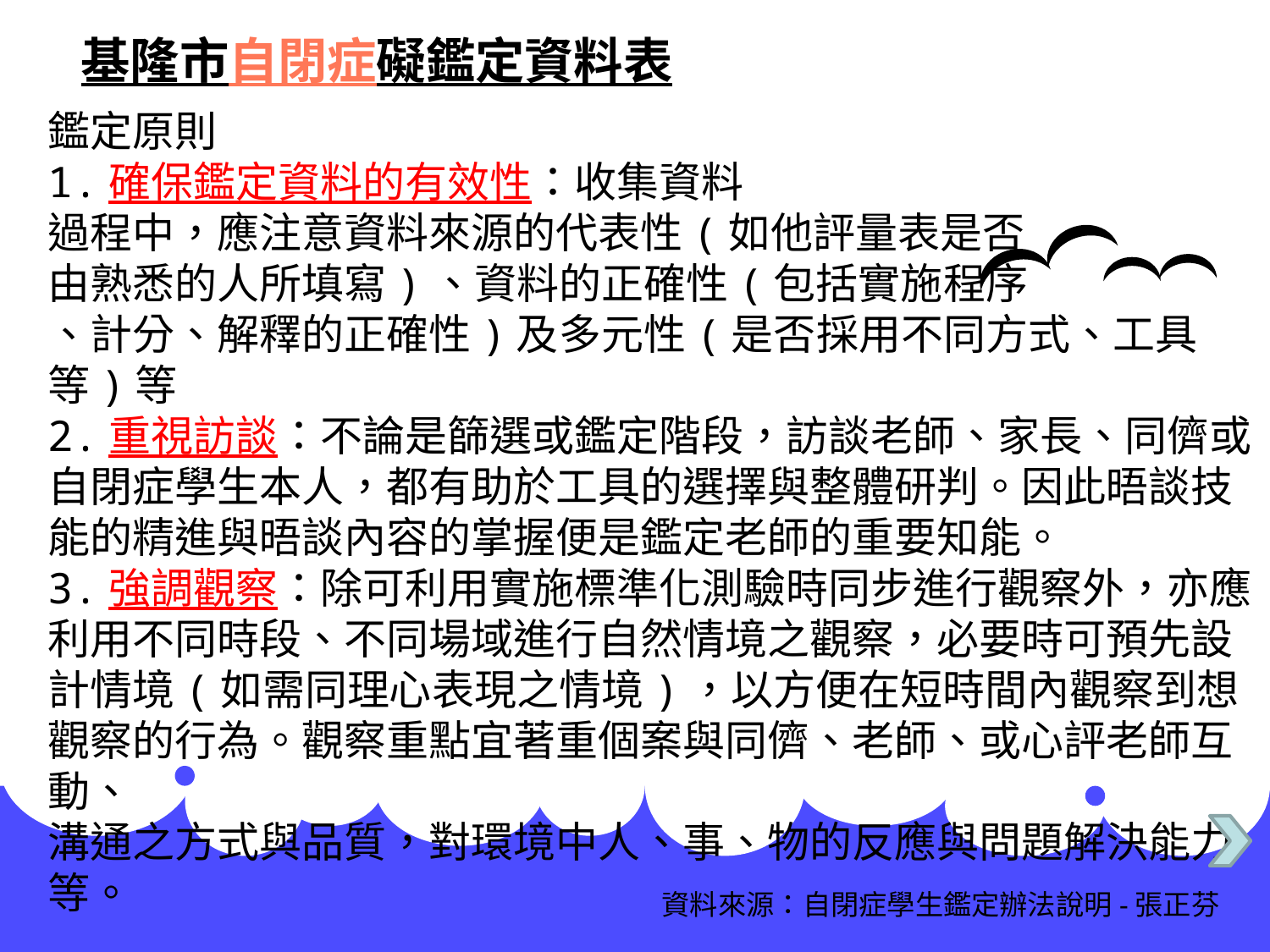

基隆市自閉症礙鑑定資料表
鑑定原則
1.確保鑑定資料的有效性：收集資料
過程中，應注意資料來源的代表性(如他評量表是否
由熟悉的人所填寫)、資料的正確性(包括實施程序
、計分、解釋的正確性)及多元性(是否採用不同方式、工具等)等
2.重視訪談：不論是篩選或鑑定階段，訪談老師、家長、同儕或自閉症學生本人，都有助於工具的選擇與整體研判。因此晤談技能的精進與晤談內容的掌握便是鑑定老師的重要知能。
3.強調觀察：除可利用實施標準化測驗時同步進行觀察外，亦應利用不同時段、不同場域進行自然情境之觀察，必要時可預先設計情境(如需同理心表現之情境)，以方便在短時間內觀察到想觀察的行為。觀察重點宜著重個案與同儕、老師、或心評老師互動、
溝通之方式與品質，對環境中人、事、物的反應與問題解決能力等。

4.注意區別診斷與共病問題

資料來源：自閉症學生鑑定辦法說明-張正芬